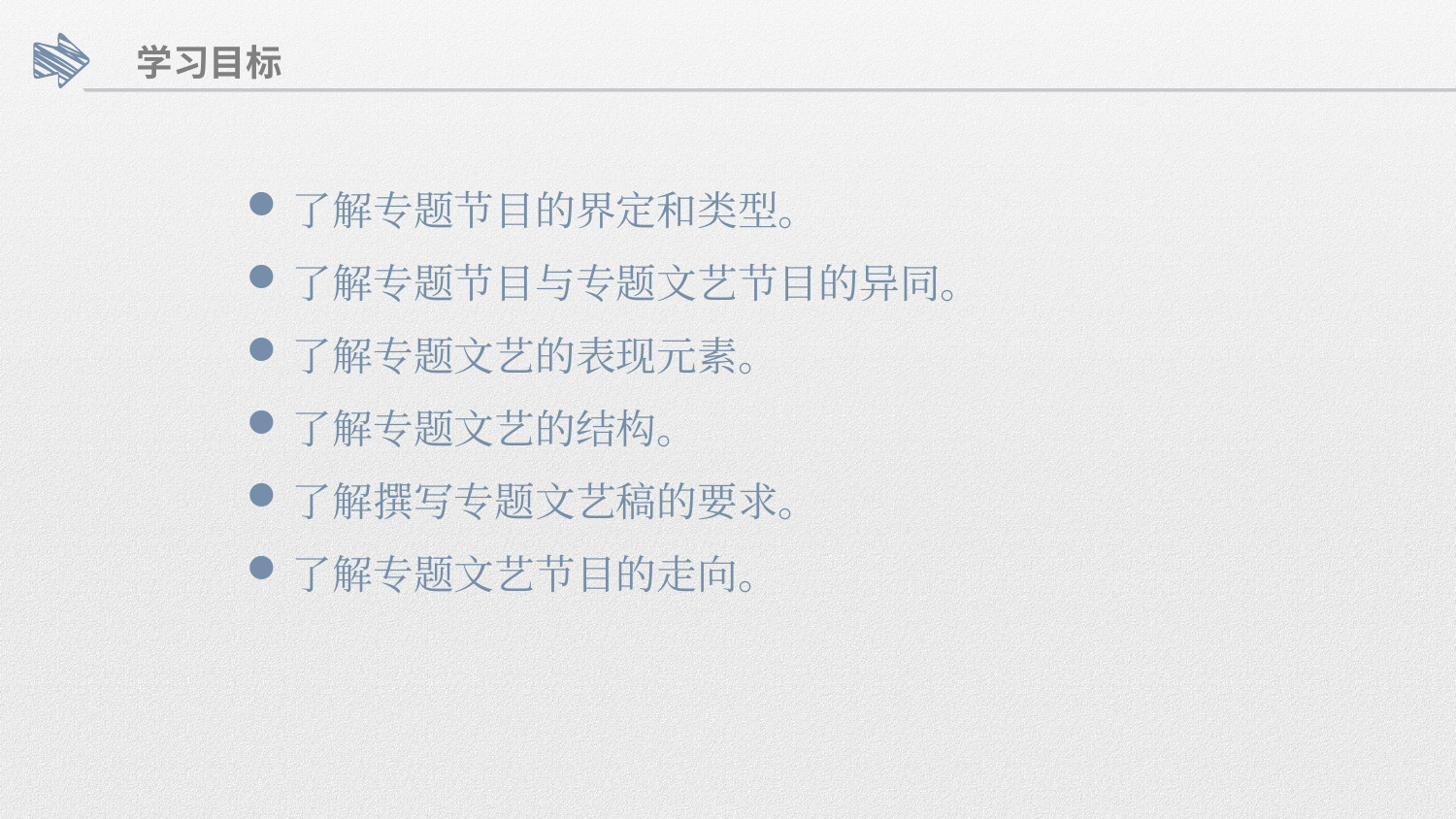

学习目标
了解专题节目的界定和类型。
了解专题节目与专题文艺节目的异同。
了解专题文艺的表现元素。
了解专题文艺的结构。
了解撰写专题文艺稿的要求。
了解专题文艺节目的走向。